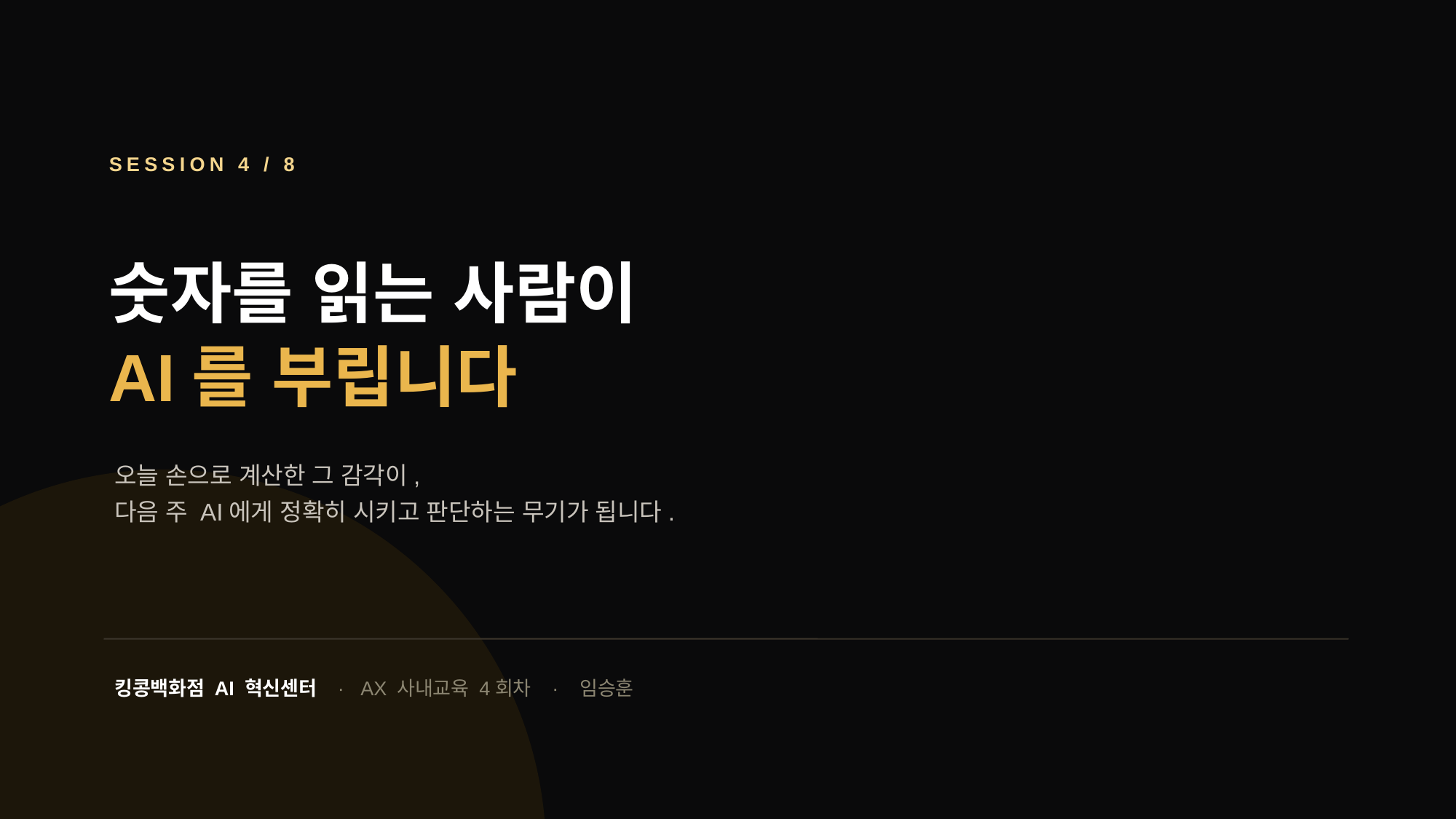

SESSION 4 / 8
숫자를 읽는 사람이
AI를 부립니다
오늘 손으로 계산한 그 감각이,
다음 주 AI에게 정확히 시키고 판단하는 무기가 됩니다.

킹콩백화점 AI 혁신센터   ·   AX 사내교육 4회차   ·   임승훈